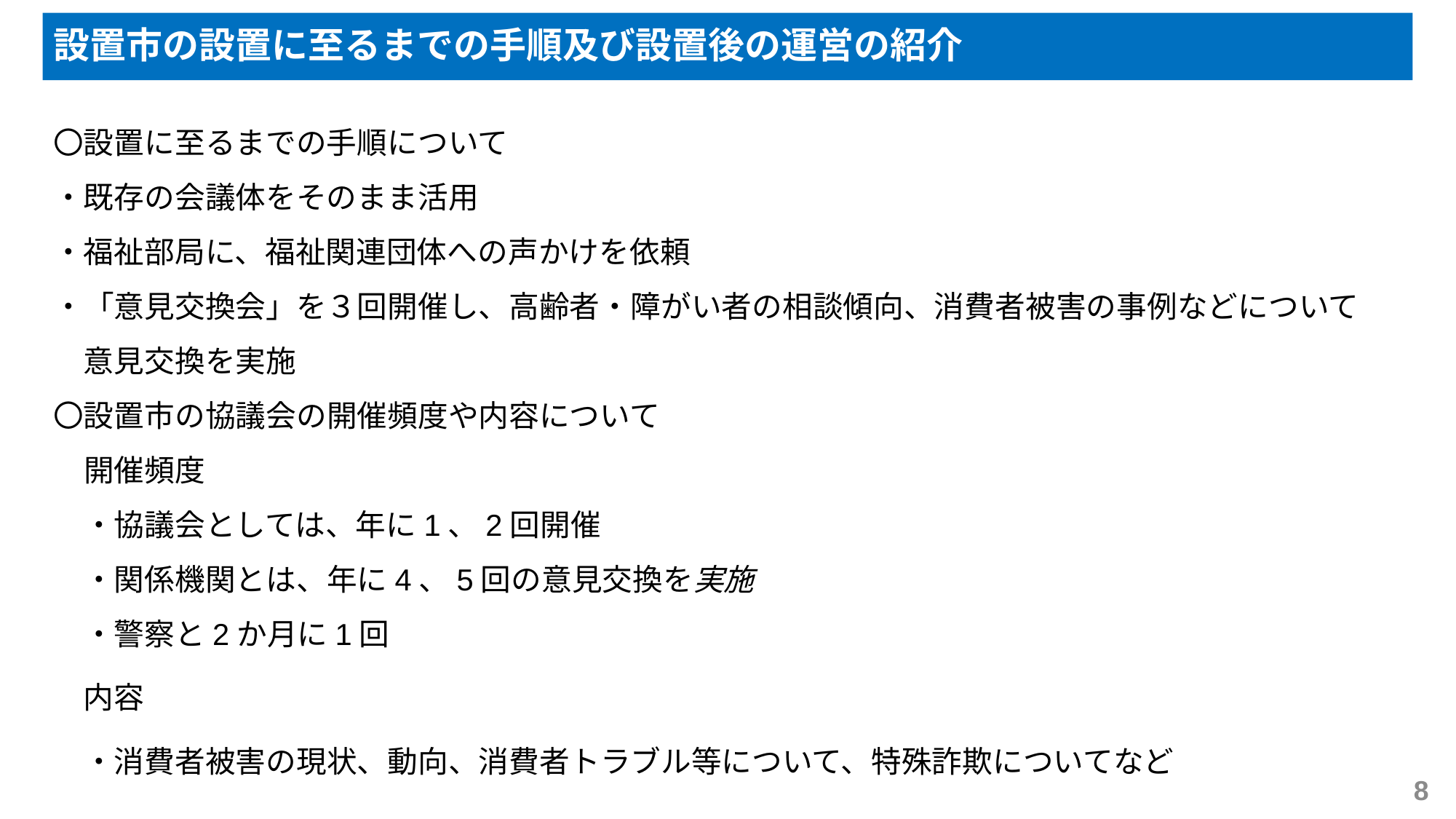

設置市の設置に至るまでの手順及び設置後の運営の紹介
〇設置に至るまでの手順について
・既存の会議体をそのまま活用
・福祉部局に、福祉関連団体への声かけを依頼
・「意見交換会」を３回開催し、高齢者・障がい者の相談傾向、消費者被害の事例などについて
　意見交換を実施
〇設置市の協議会の開催頻度や内容について
　開催頻度
　・協議会としては、年に1、2回開催
　・関係機関とは、年に4、5回の意見交換を実施
　・警察と2か月に1回
　内容
　・消費者被害の現状、動向、消費者トラブル等について、特殊詐欺についてなど
8